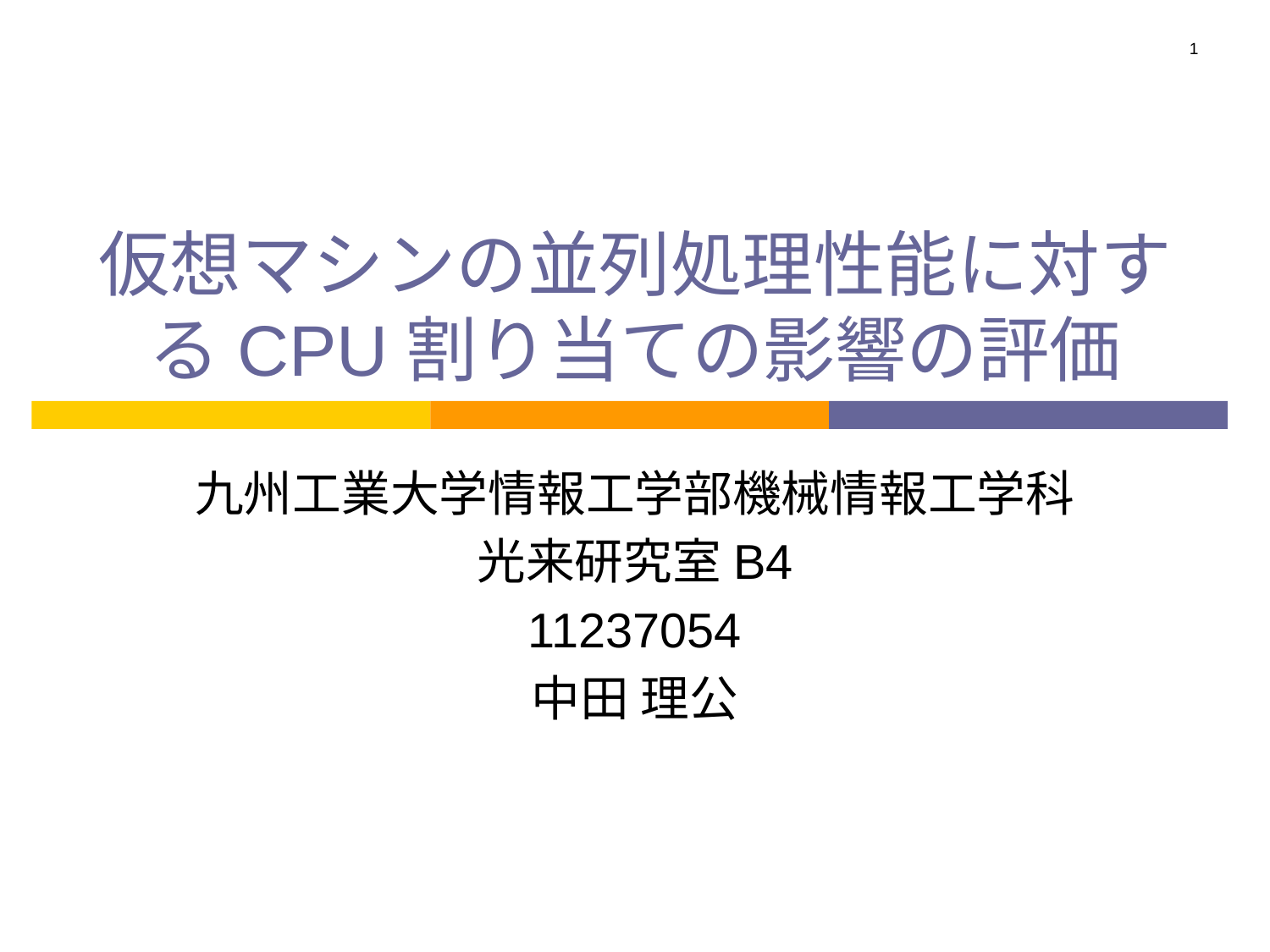

1
# 仮想マシンの並列処理性能に対するCPU割り当ての影響の評価
九州工業大学情報工学部機械情報工学科
光来研究室B4
11237054
中田 理公